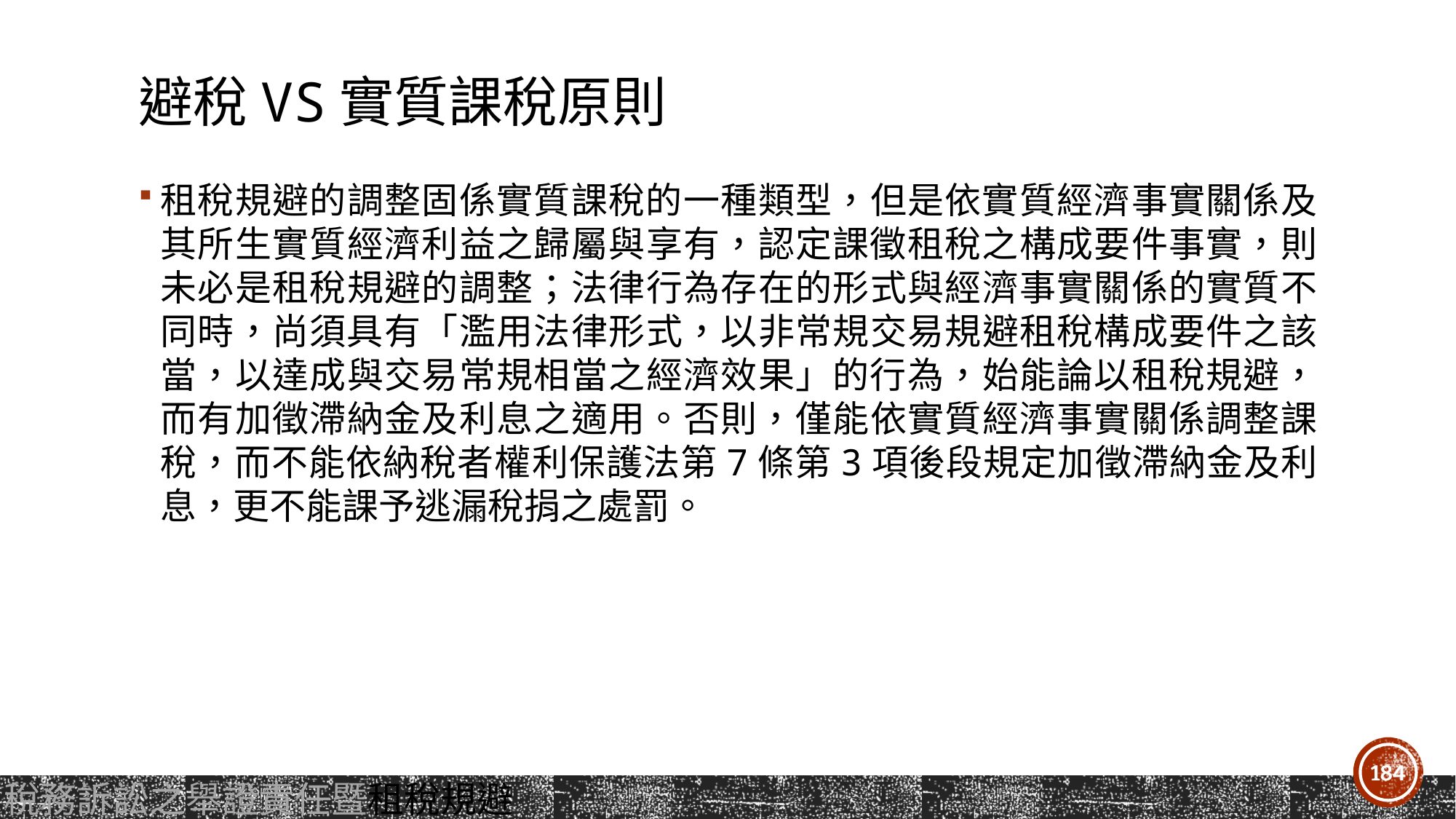

# 避稅vs實質課稅原則
租稅規避的調整固係實質課稅的一種類型，但是依實質經濟事實關係及其所生實質經濟利益之歸屬與享有，認定課徵租稅之構成要件事實，則未必是租稅規避的調整；法律行為存在的形式與經濟事實關係的實質不同時，尚須具有「濫用法律形式，以非常規交易規避租稅構成要件之該當，以達成與交易常規相當之經濟效果」的行為，始能論以租稅規避，而有加徵滯納金及利息之適用。否則，僅能依實質經濟事實關係調整課稅，而不能依納稅者權利保護法第7條第3項後段規定加徵滯納金及利息，更不能課予逃漏稅捐之處罰。
184